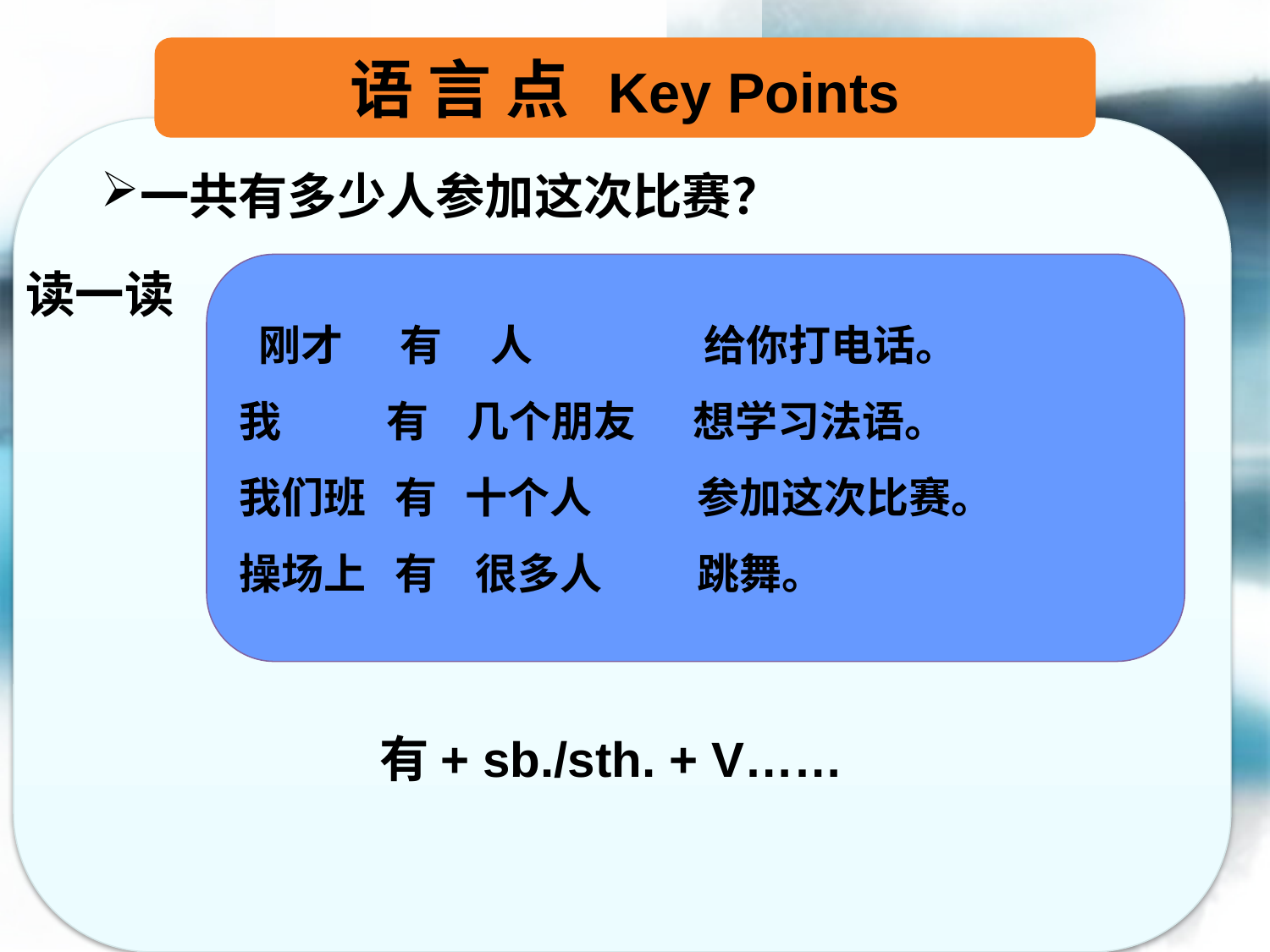

语 言 点  Key Points

一共有多少人参加这次比赛？

 刚才      有     人                  给你打电话。
我           有    几个朋友      想学习法语。
我们班   有   十个人           参加这次比赛。
操场上   有    很多人          跳舞。

读一读
               有+ sb./sth. + V……